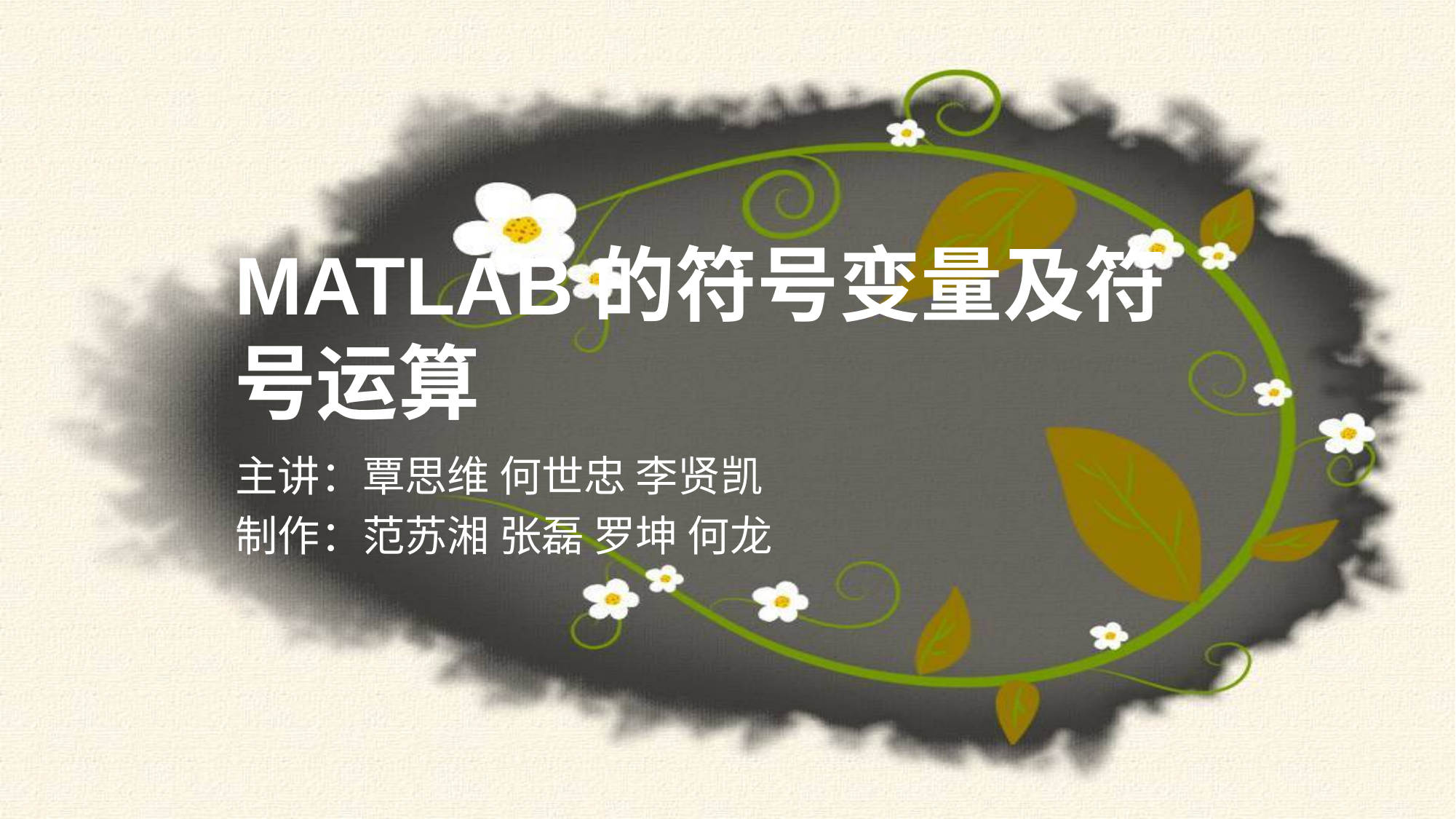

# MATLAB的符号变量及符号运算
主讲：覃思维 何世忠 李贤凯
制作：范苏湘 张磊 罗坤 何龙